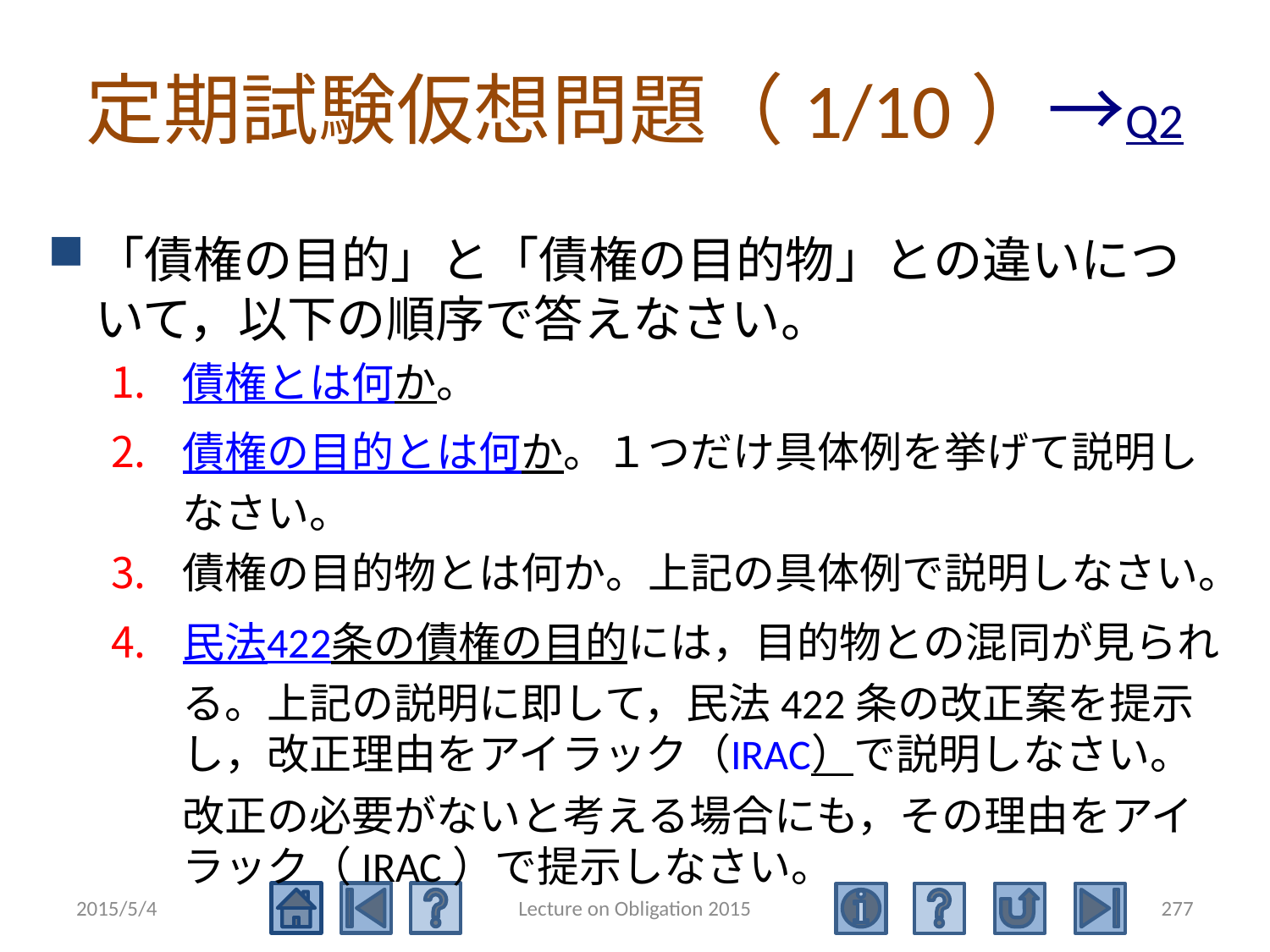

# 定期試験仮想問題（1/10）→Q2
「債権の目的」と「債権の目的物」との違いについて，以下の順序で答えなさい。
債権とは何か。
債権の目的とは何か。１つだけ具体例を挙げて説明しなさい。
債権の目的物とは何か。上記の具体例で説明しなさい。
民法422条の債権の目的には，目的物との混同が見られる。上記の説明に即して，民法422条の改正案を提示し，改正理由をアイラック（IRAC）で説明しなさい。
改正の必要がないと考える場合にも，その理由をアイラック（IRAC）で提示しなさい。
2015/5/4
Lecture on Obligation 2015
277